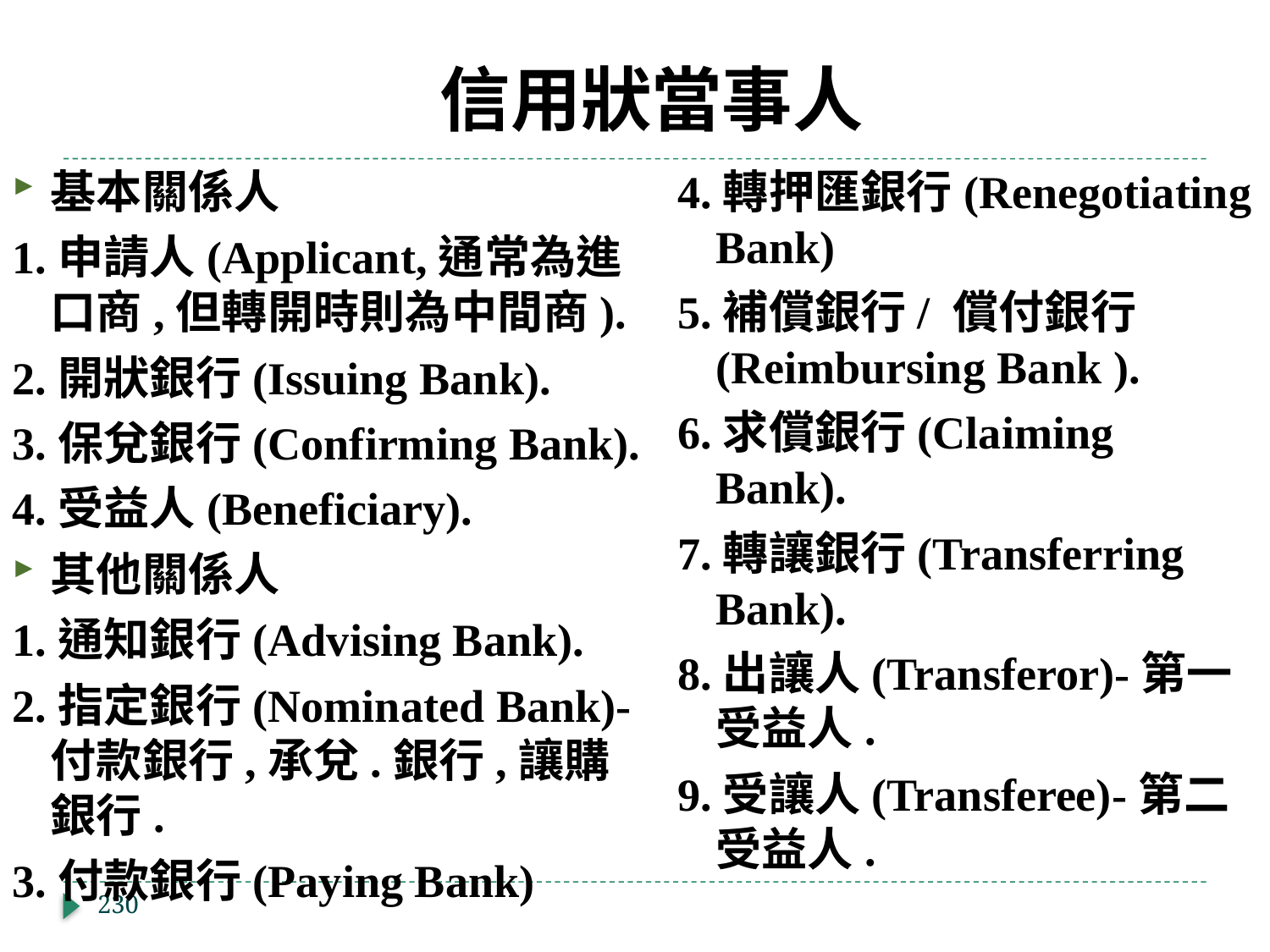

# 信用狀當事人
基本關係人
1.申請人(Applicant,通常為進口商,但轉開時則為中間商).
2.開狀銀行(Issuing Bank).
3.保兌銀行(Confirming Bank).
4.受益人(Beneficiary).
其他關係人
1.通知銀行(Advising Bank).
2.指定銀行(Nominated Bank)-付款銀行,承兌.銀行,讓購銀行.
3.付款銀行(Paying Bank)
4.轉押匯銀行(Renegotiating Bank)
5.補償銀行/ 償付銀行(Reimbursing Bank ).
6.求償銀行(Claiming Bank).
7.轉讓銀行(Transferring Bank).
8.出讓人(Transferor)-第一受益人.
9.受讓人(Transferee)-第二受益人.
230